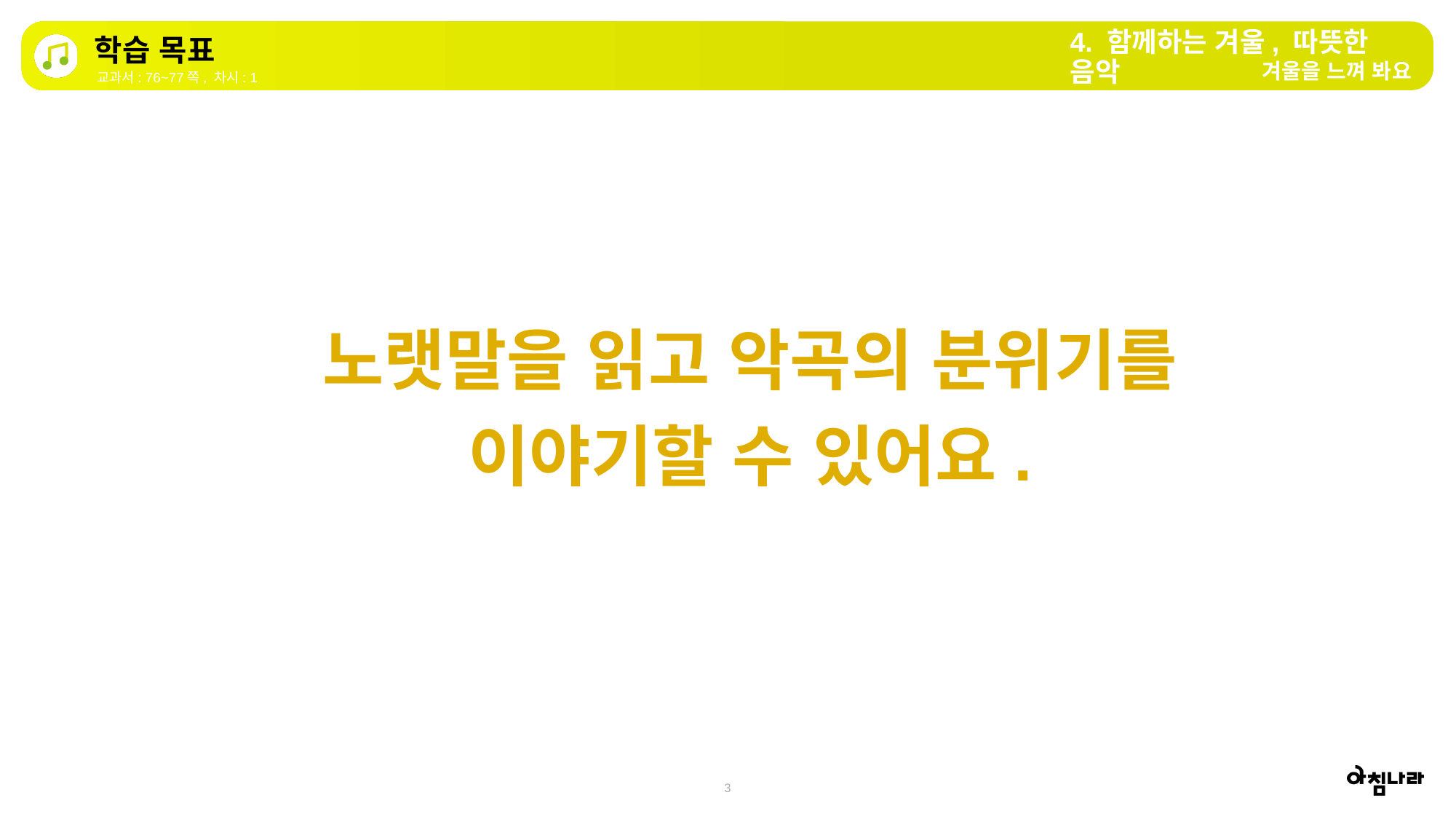

4. 함께하는 겨울, 따뜻한 음악
학습 목표
겨울을 느껴 봐요
교과서: 76~77쪽, 차시: 1
노랫말을 읽고 악곡의 분위기를 이야기할 수 있어요.
3